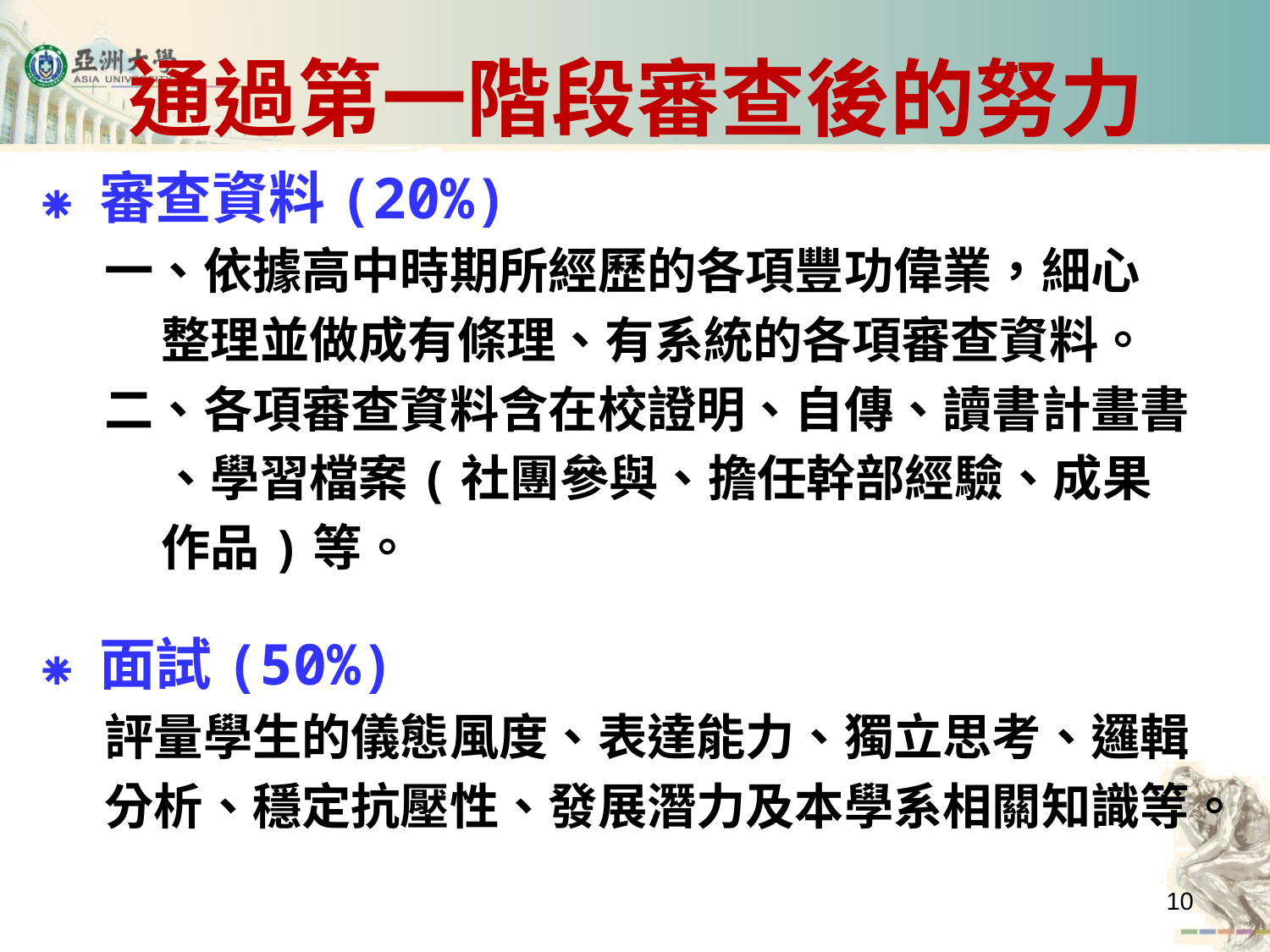

# 通過第一階段審查後的努力
⁕ 審查資料(20%)
一、依據高中時期所經歷的各項豐功偉業，細心
    整理並做成有條理、有系統的各項審查資料。
二、各項審查資料含在校證明、自傳、讀書計畫書
    、學習檔案(社團參與、擔任幹部經驗、成果
    作品)等。
⁕ 面試(50%)
評量學生的儀態風度、表達能力、獨立思考、邏輯
分析、穩定抗壓性、發展潛力及本學系相關知識等。
10